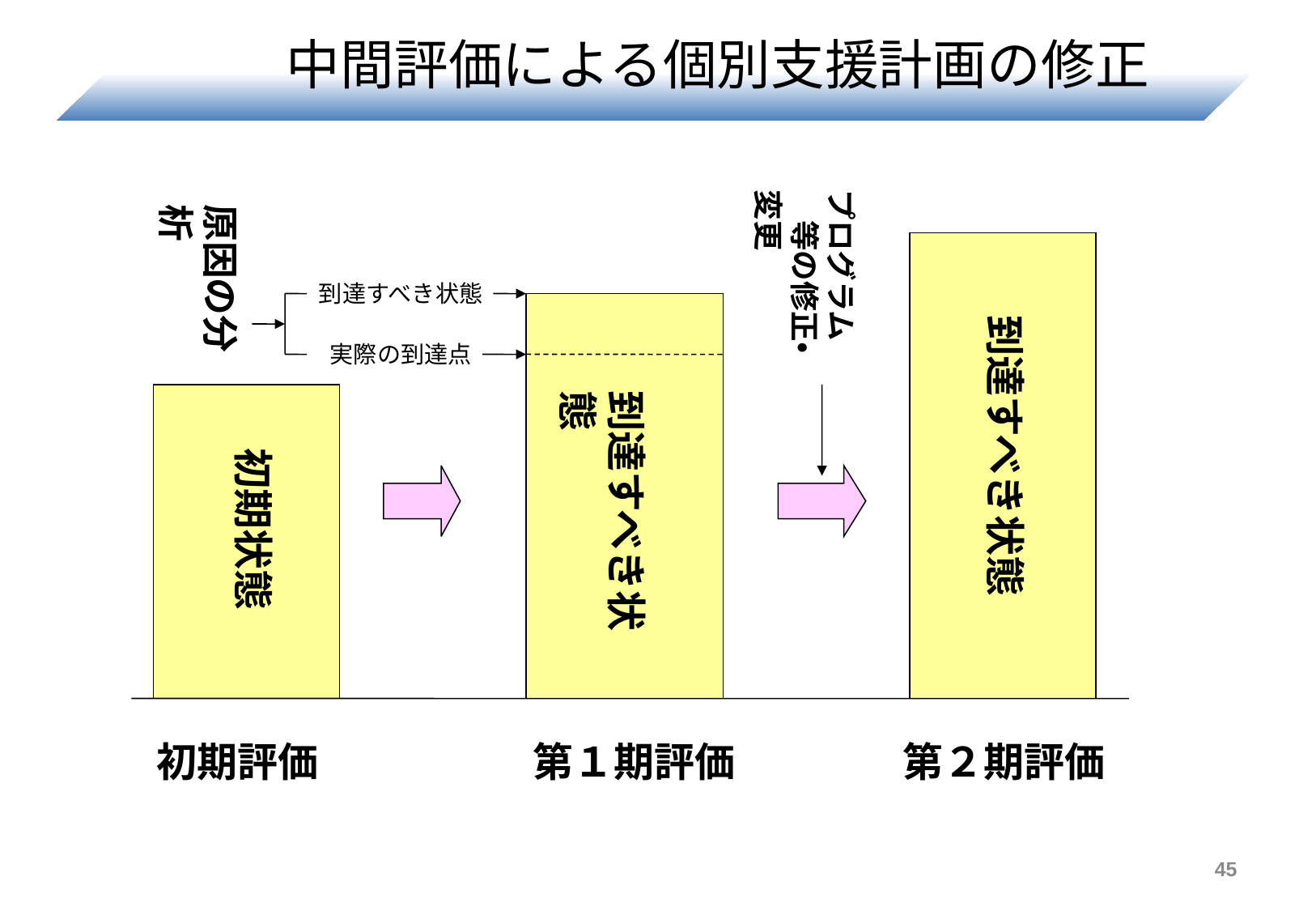

中間評価による個別支援計画の修正

プログラム　　等の修正・変更
原因の分析

到達すべき状態

到達すべき状態

実際の到達点

到達すべき状態

初期状態

初期評価
第１期評価
第２期評価
45